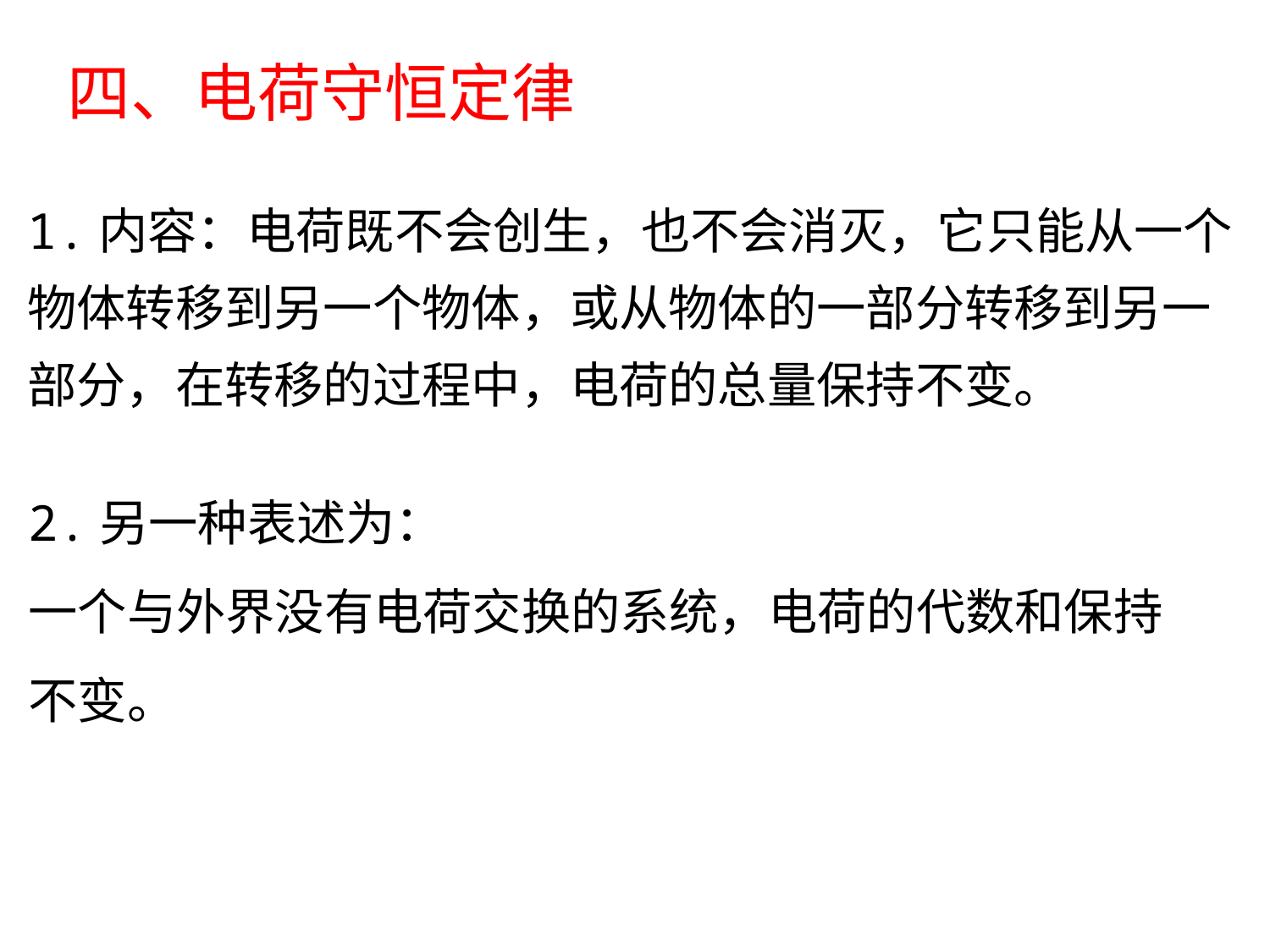

四、电荷守恒定律
1.内容：电荷既不会创生，也不会消灭，它只能从一个物体转移到另一个物体，或从物体的一部分转移到另一部分，在转移的过程中，电荷的总量保持不变。
2.另一种表述为：
一个与外界没有电荷交换的系统，电荷的代数和保持
不变。